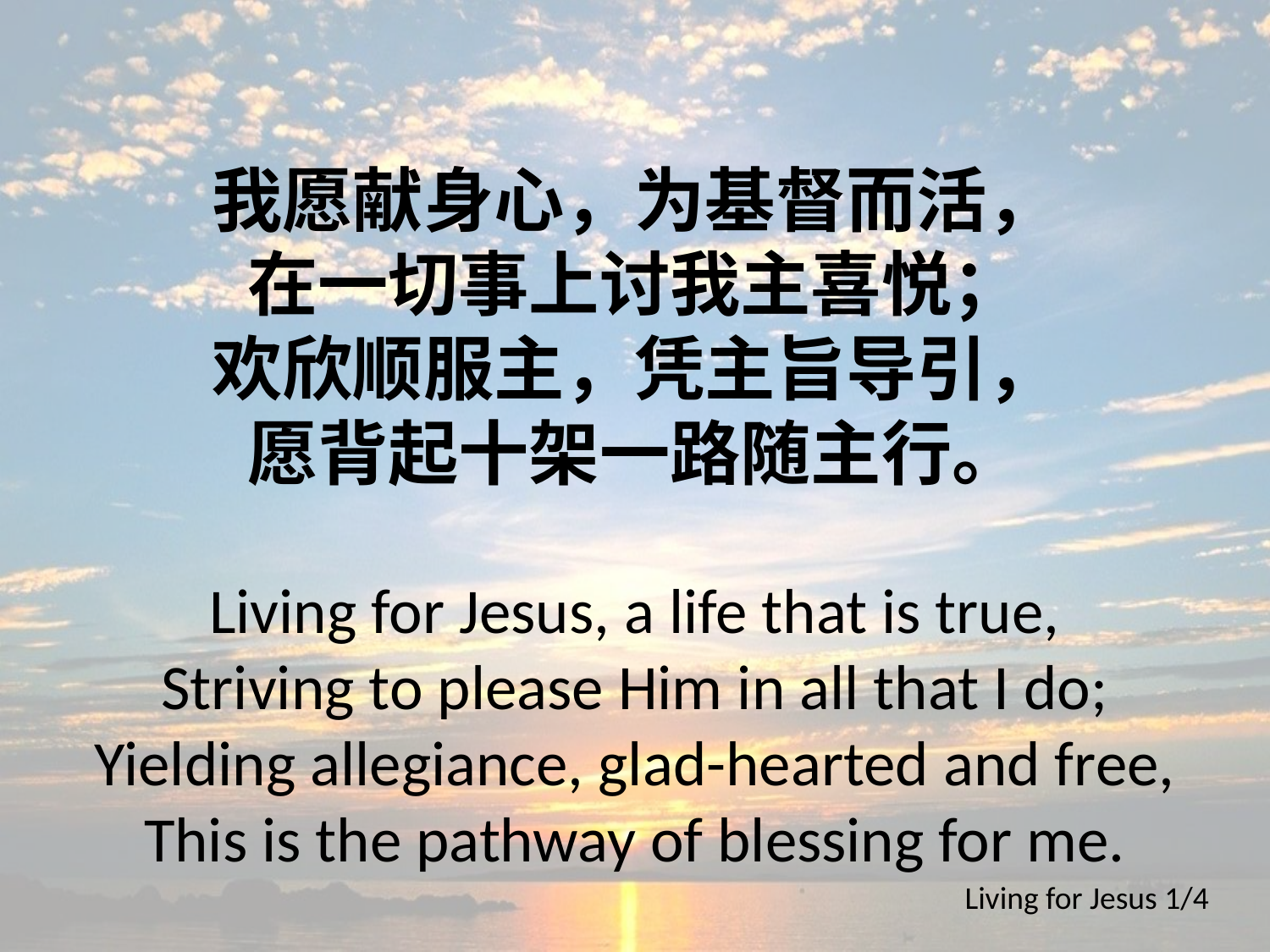

我愿献身心，为基督而活，
在一切事上讨我主喜悦；
欢欣顺服主，凭主旨导引，
愿背起十架一路随主行。

Living for Jesus, a life that is true,
Striving to please Him in all that I do;
Yielding allegiance, glad-hearted and free,
This is the pathway of blessing for me.
Living for Jesus 1/4